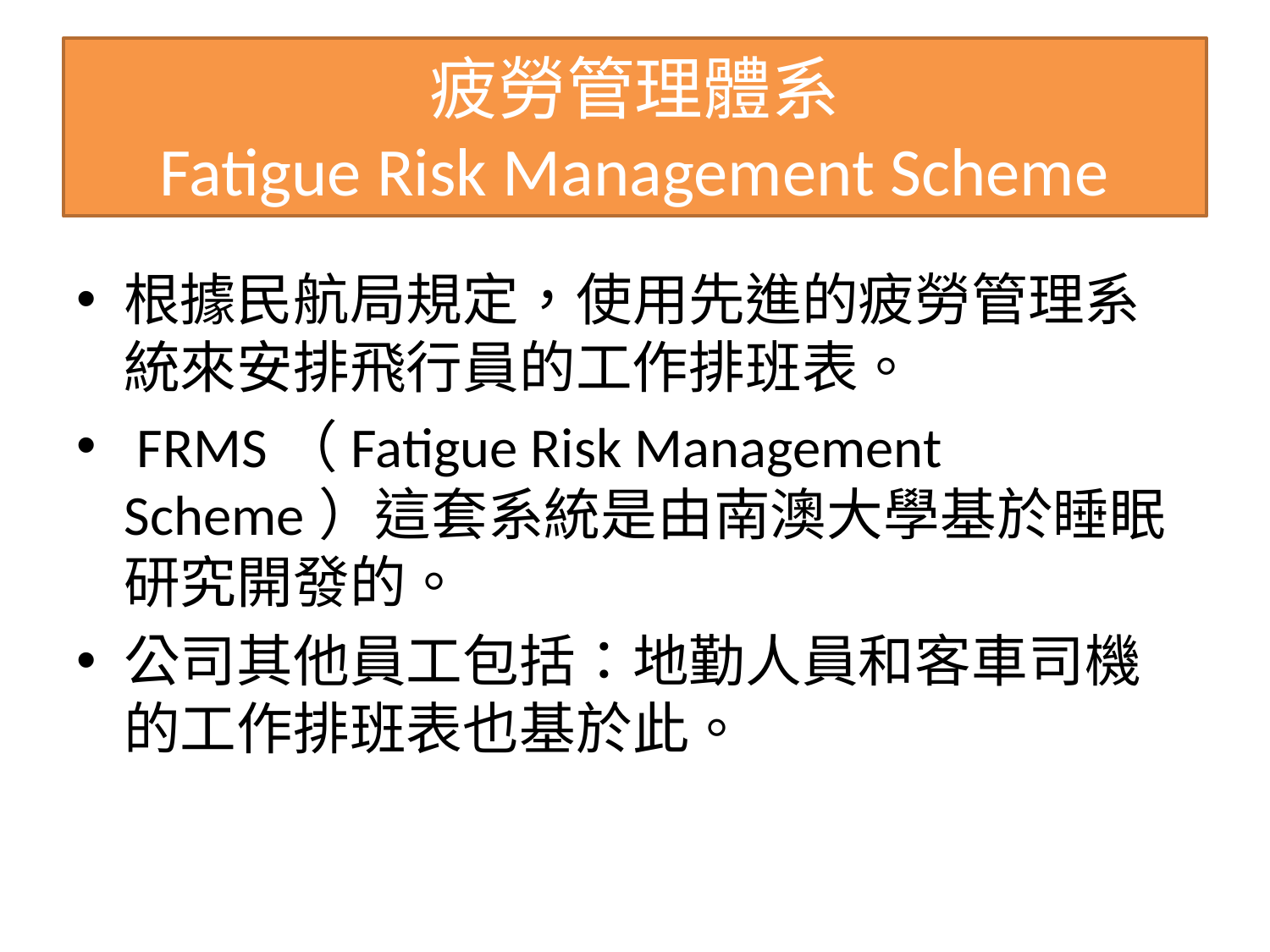

# 疲勞管理體系 Fatigue Risk Management Scheme
根據民航局規定，使用先進的疲勞管理系統來安排飛行員的工作排班表。
 FRMS（Fatigue Risk Management Scheme）這套系統是由南澳大學基於睡眠研究開發的。
公司其他員工包括：地勤人員和客車司機的工作排班表也基於此。